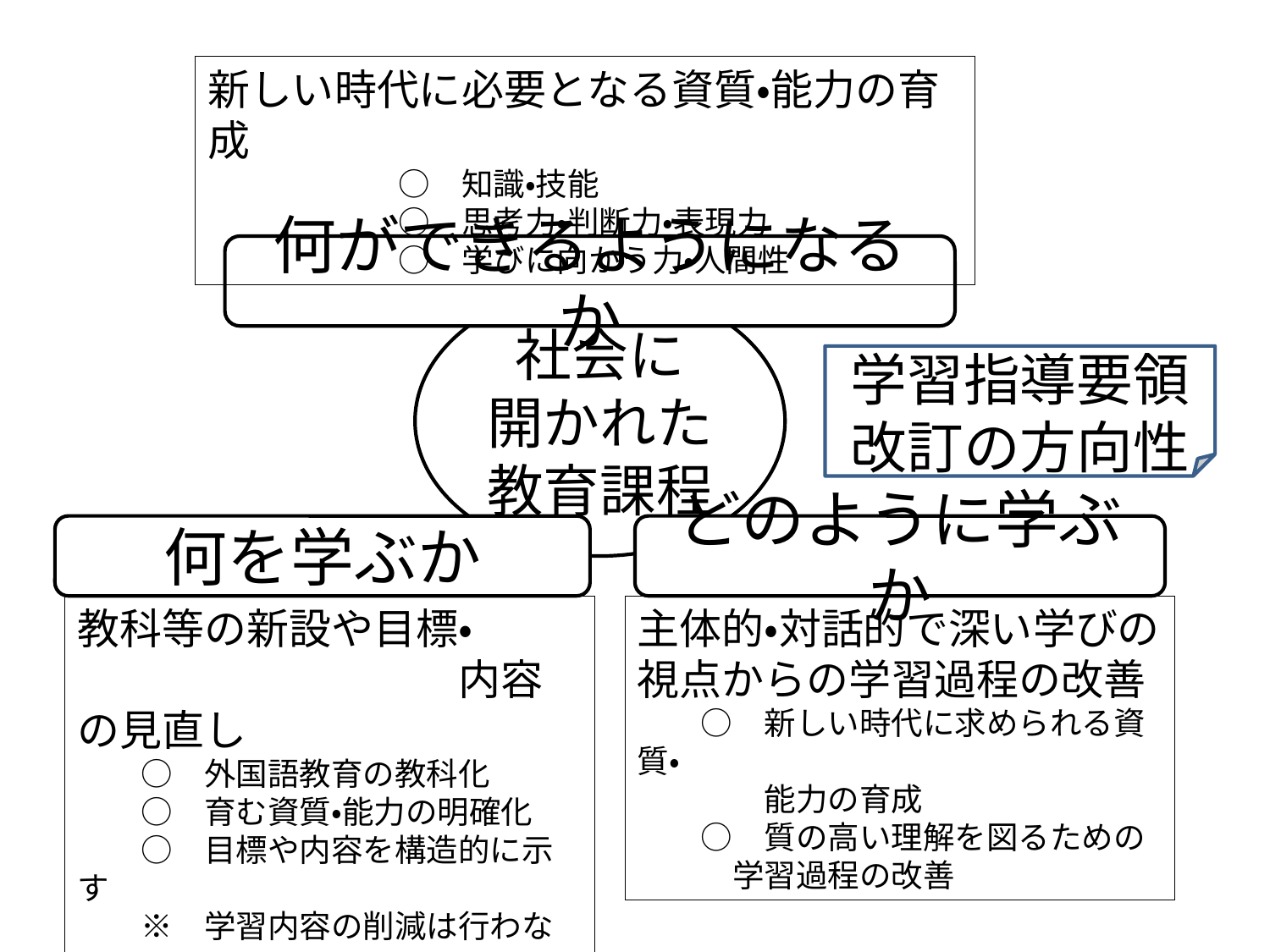

新しい時代に必要となる資質・能力の育成
　　　　　　○　知識・技能
　　　　　　○　思考力・判断力・表現力
　　　　　　○　学びに向かう力・人間性
何ができるようになるか
社会に
開かれた
教育課程
学習指導要領
改訂の方向性
何を学ぶか
どのように学ぶか
教科等の新設や目標・
　　　　　　　　　内容の見直し
　　○　外国語教育の教科化
　　○　育む資質・能力の明確化
　　○　目標や内容を構造的に示す
　　※　学習内容の削減は行わない
主体的・対話的で深い学びの
視点からの学習過程の改善
　　○　新しい時代に求められる資質・
　　　　能力の育成
　　○　質の高い理解を図るための
　　　学習過程の改善